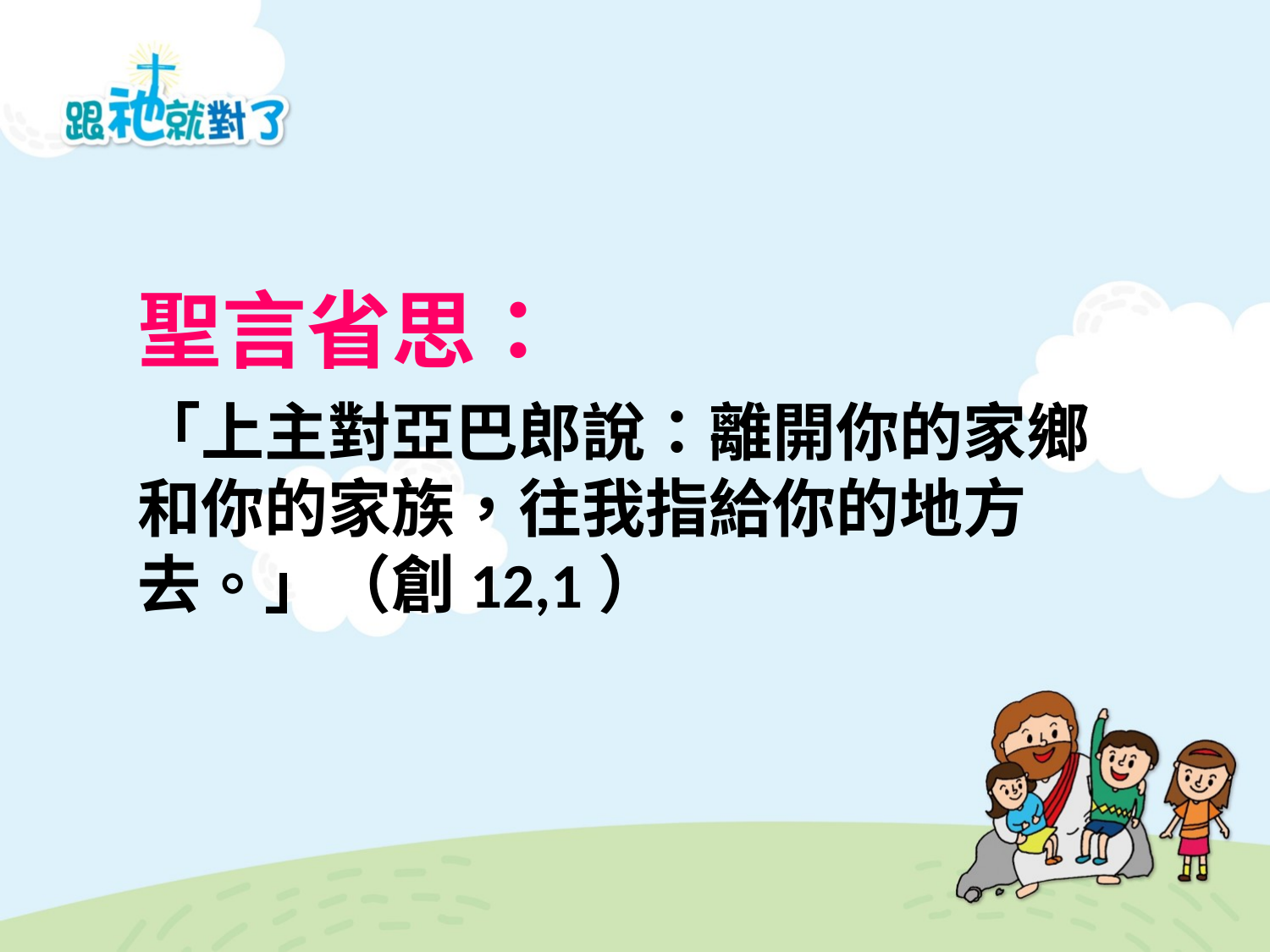

聖言省思：
「上主對亞巴郎說：離開你的家鄉和你的家族，往我指給你的地方去。」（創12,1）